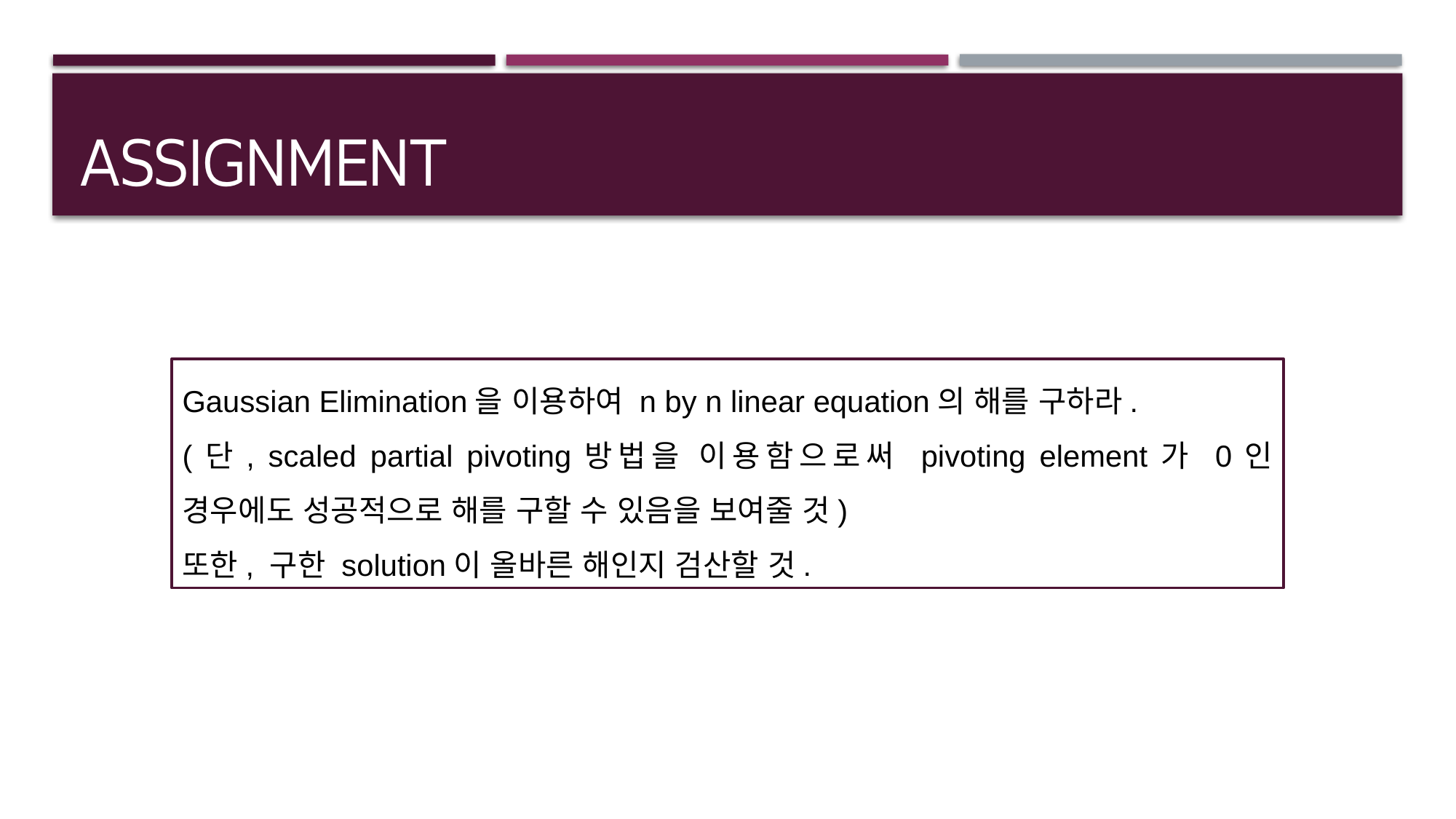

# ASSIGNMENT
Gaussian Elimination을 이용하여 n by n linear equation의 해를 구하라.
(단, scaled partial pivoting방법을 이용함으로써 pivoting element가 0인 경우에도 성공적으로 해를 구할 수 있음을 보여줄 것)
또한, 구한 solution이 올바른 해인지 검산할 것.